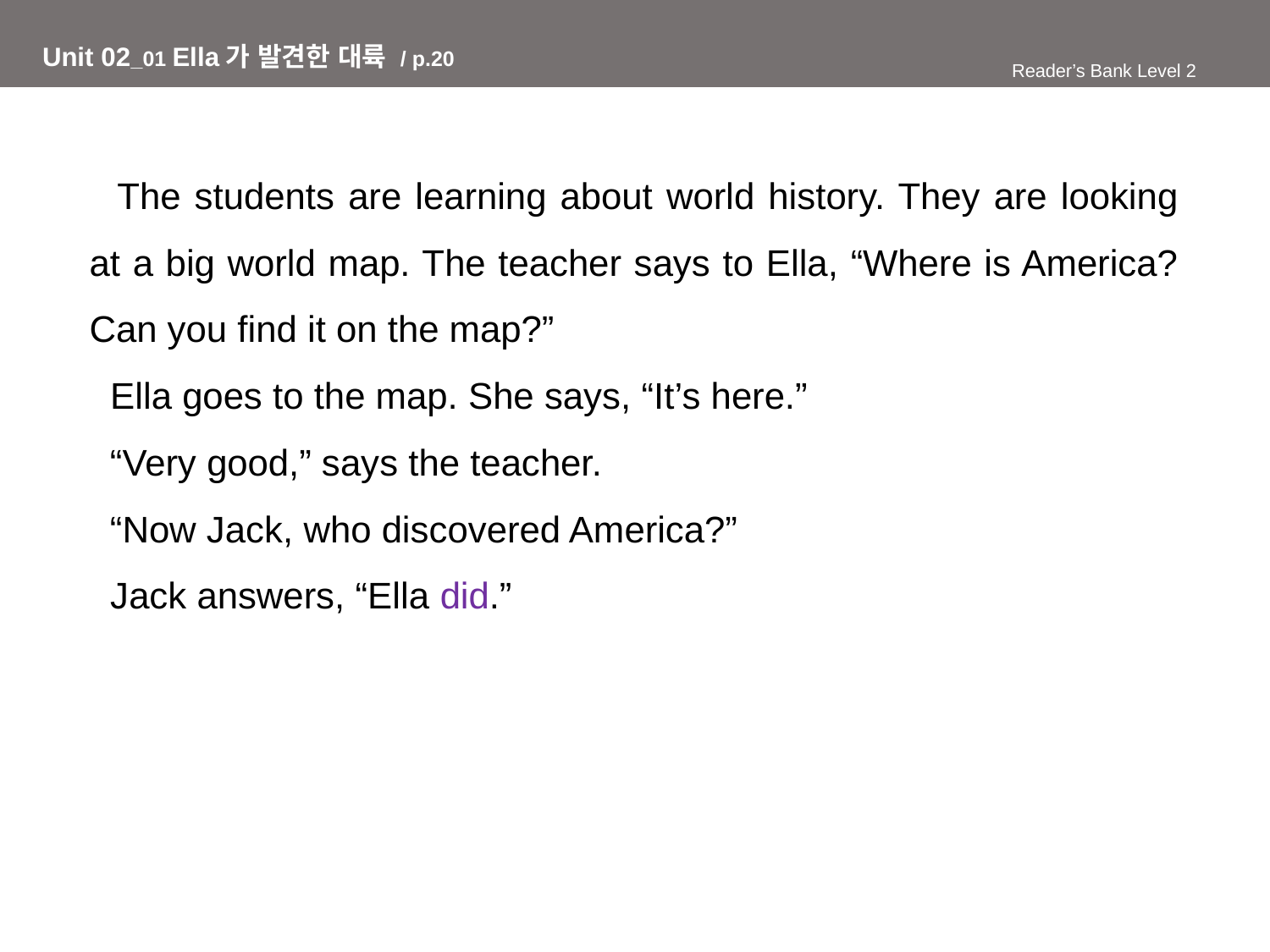

# Unit 02_01 Ella가 발견한 대륙 / p.20
Reader’s Bank Level 2

  The students are learning about world history. They are looking at a big world map. The teacher says to Ella, “Where is America? Can you find it on the map?”
  Ella goes to the map. She says, “It’s here.”
  “Very good,” says the teacher.
  “Now Jack, who discovered America?”
  Jack answers, “Ella did.”